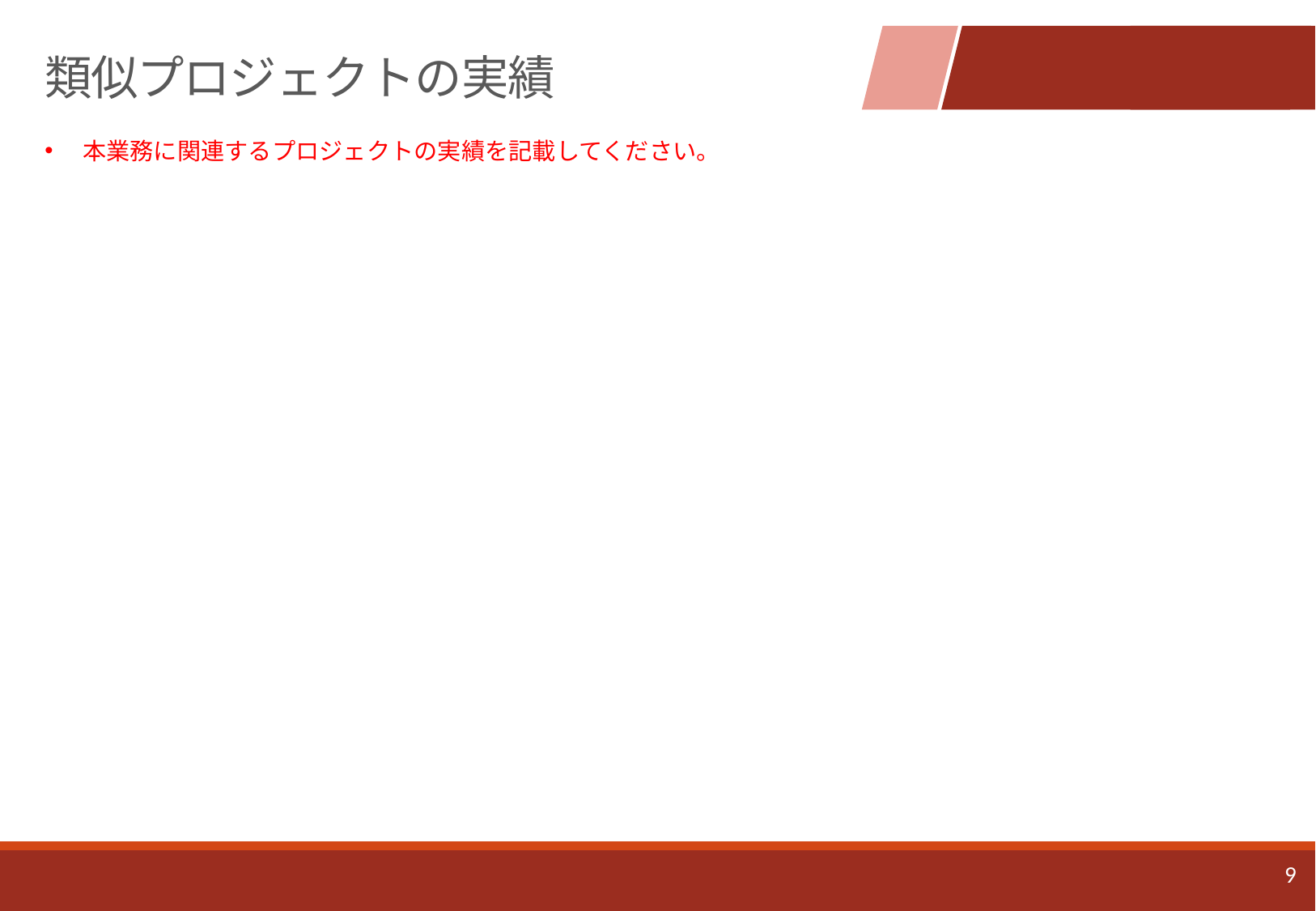

類似プロジェクトの実績
本業務に関連するプロジェクトの実績を記載してください。
9